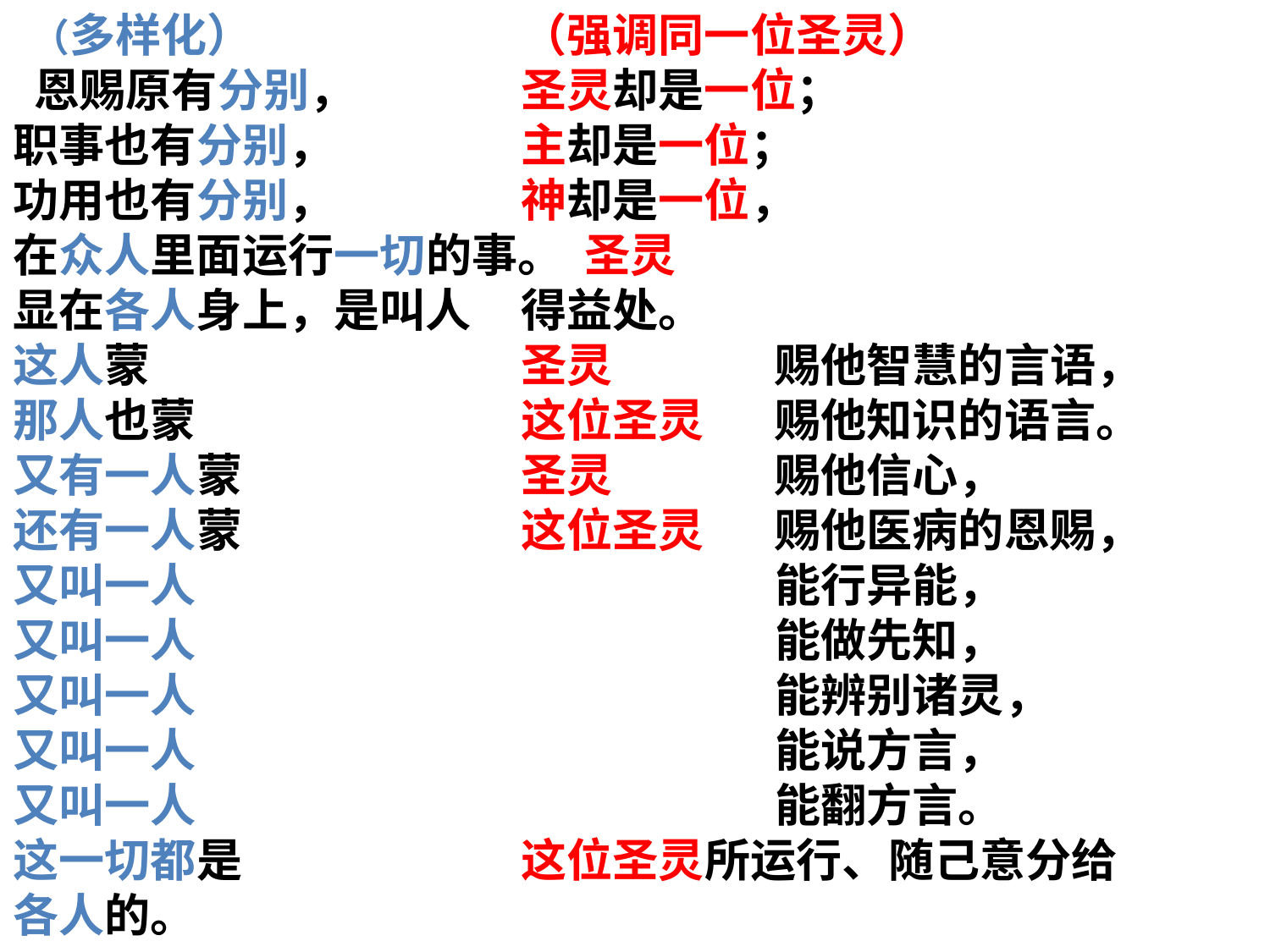

（多样化）			（强调同一位圣灵）
 恩赐原有分别，		圣灵却是一位；
职事也有分别，		主却是一位；
功用也有分别，		神却是一位，
在众人里面运行一切的事。  圣灵
显在各人身上，是叫人	得益处。
这人蒙			圣灵		赐他智慧的言语，
那人也蒙			这位圣灵	赐他知识的语言。
又有一人蒙			圣灵		赐他信心，
还有一人蒙			这位圣灵	赐他医病的恩赐，
又叫一人					能行异能，
又叫一人					能做先知，
又叫一人					能辨别诸灵，
又叫一人					能说方言，
又叫一人					能翻方言。
这一切都是			这位圣灵所运行、随己意分给
各人的。